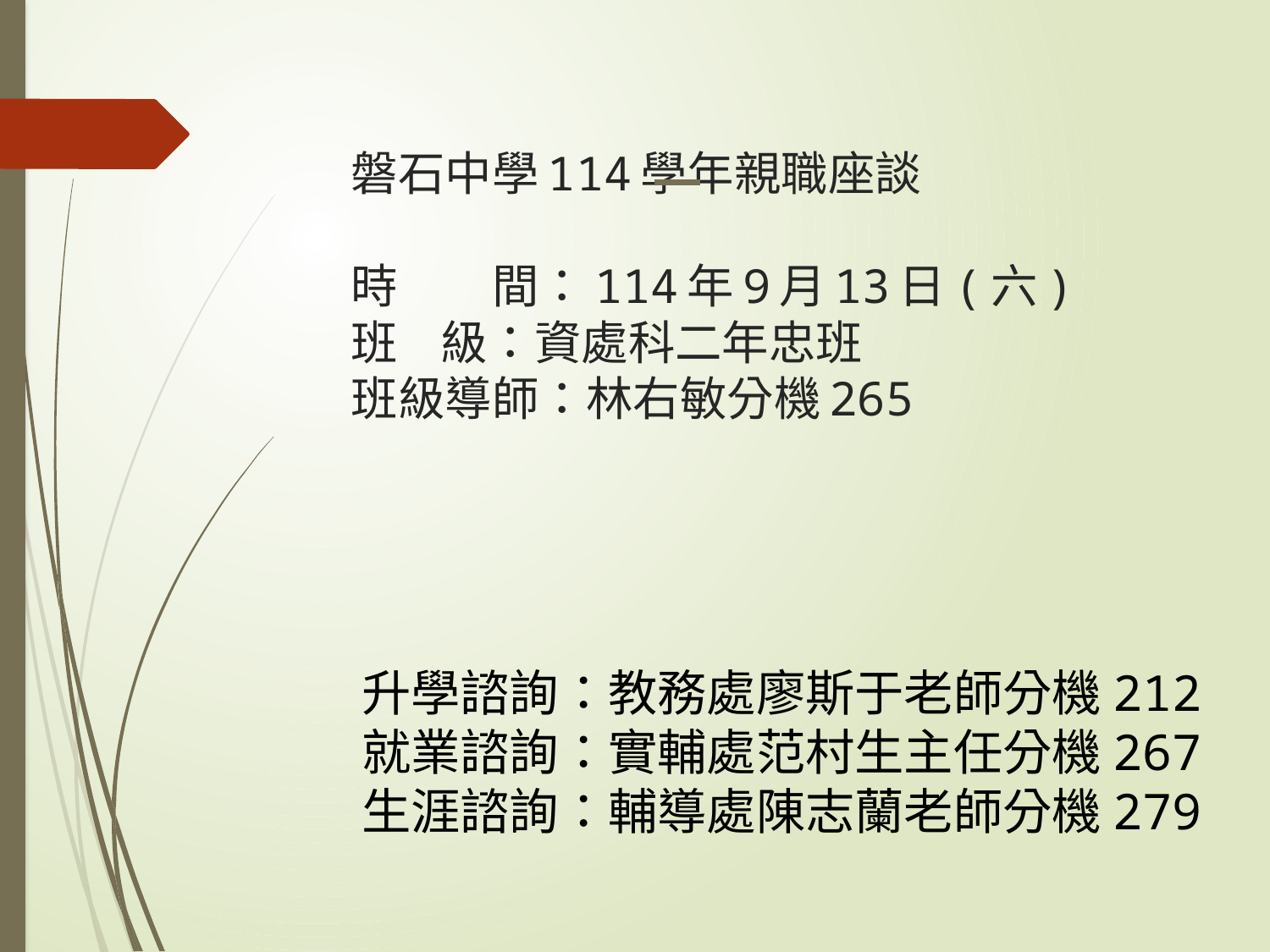

# 磐石中學114學年親職座談 時　　間：114年9月13日(六) 班    級：資處科二年忠班 班級導師：林右敏分機265
升學諮詢：教務處廖斯于老師分機212
就業諮詢：實輔處范村生主任分機267
生涯諮詢：輔導處陳志蘭老師分機279